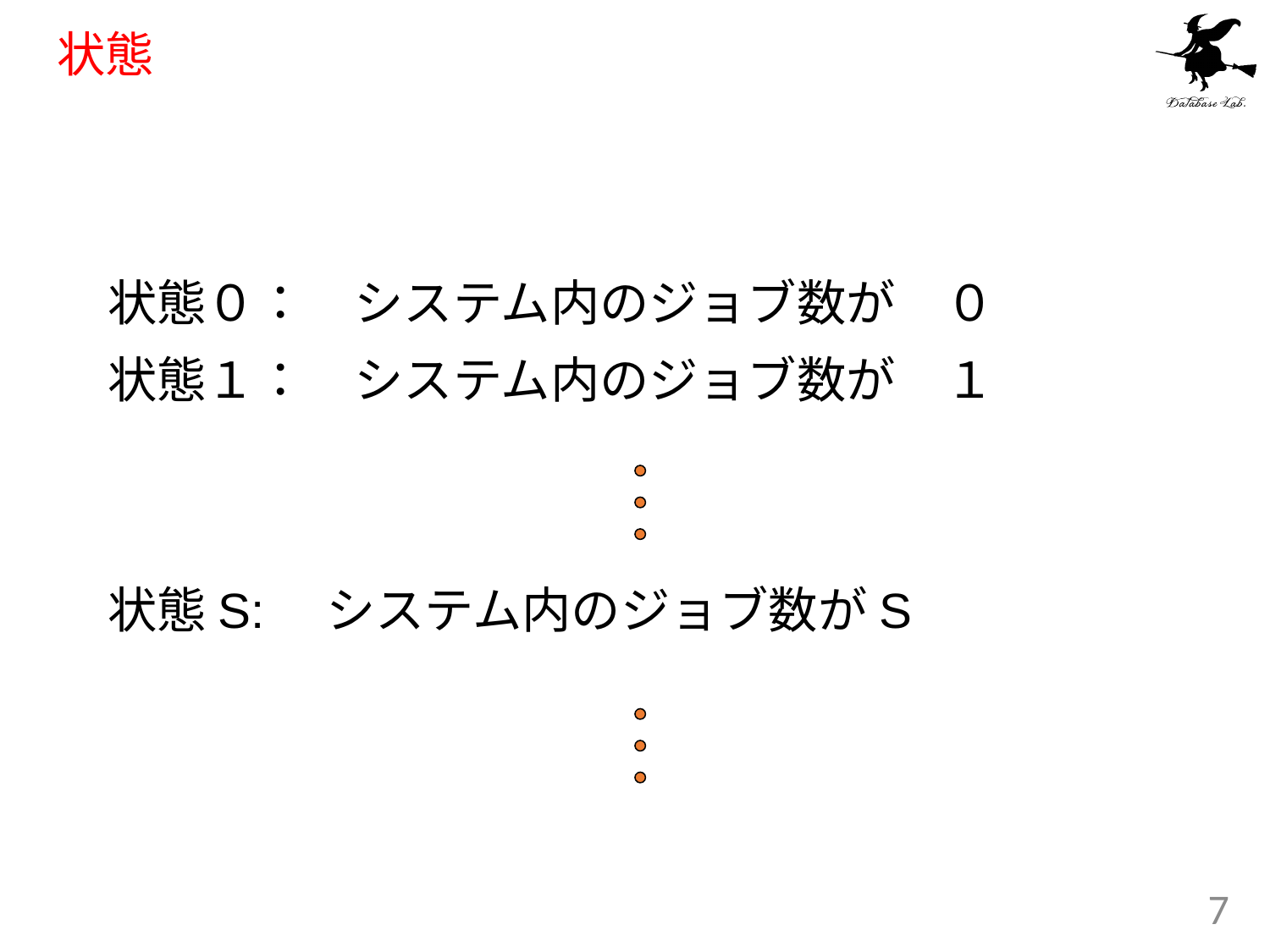

# 状態
状態０：　システム内のジョブ数が　０
状態１：　システム内のジョブ数が　１

状態S:　システム内のジョブ数がS

7